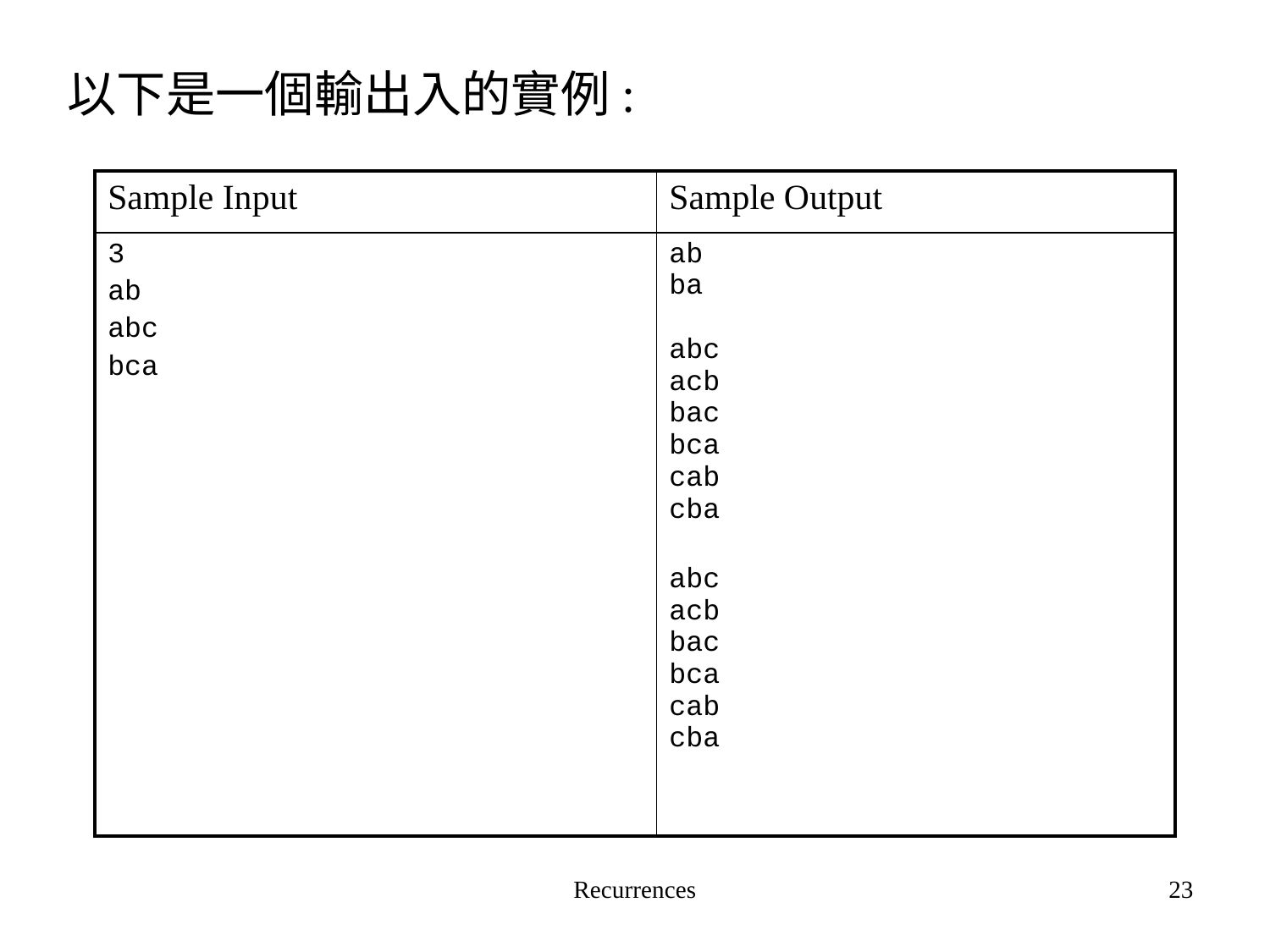

以下是一個輸出入的實例:
| Sample Input | Sample Output |
| --- | --- |
| 3 ab abc bca | ab ba abc acb bac bca cab cba abc acb bac bca cab cba |
Recurrences
23